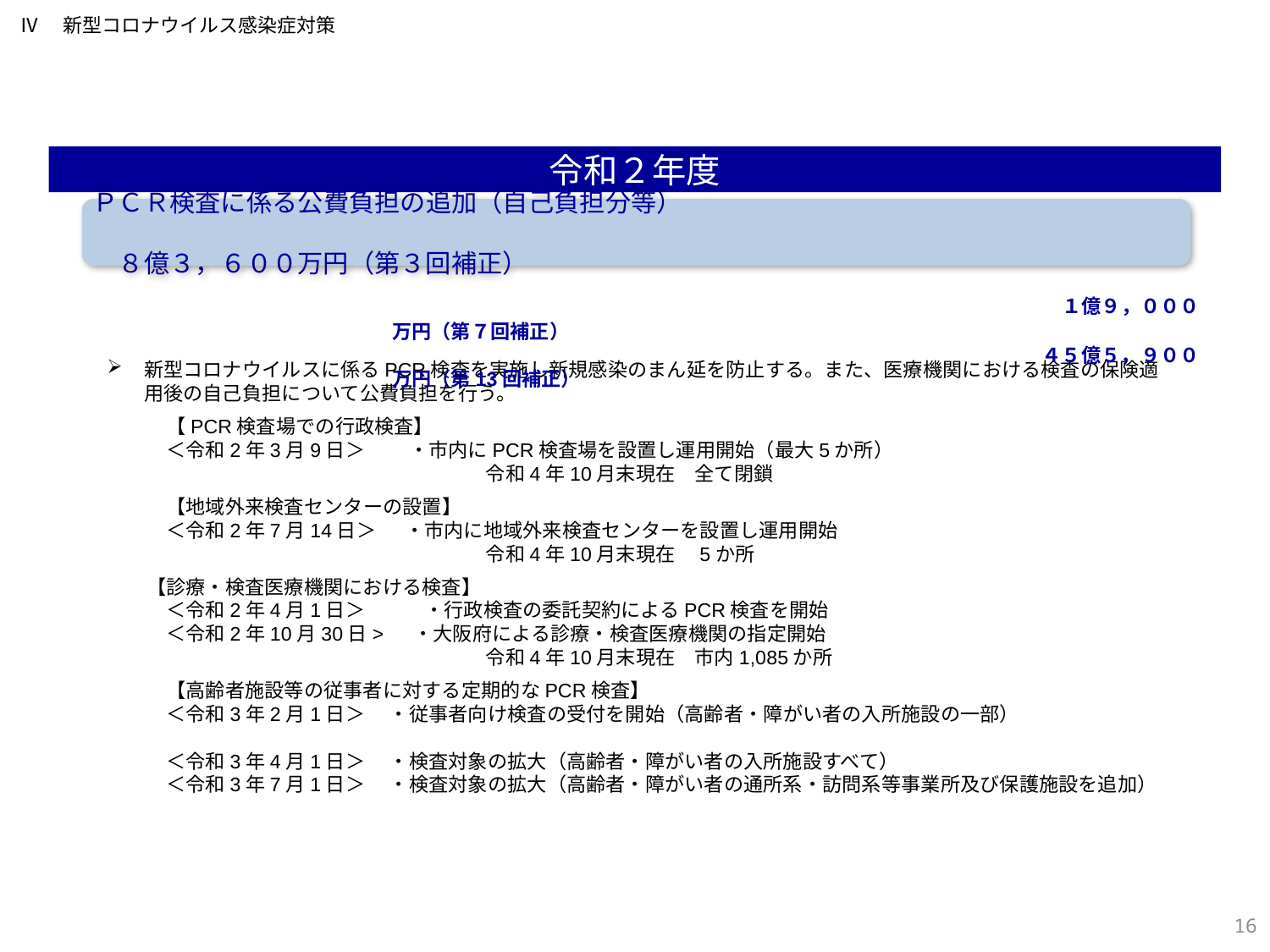

Ⅳ　新型コロナウイルス感染症対策
令和２年度
ＰＣＲ検査に係る公費負担の追加（自己負担分等）
　　　　　　　　　　　　　　　　　　　　　　　　　　　　　　　　　　　　　　　　　　　８億３，６００万円（第３回補正）
　　　　　　　　　　　　　　　　　　　　　　　　１億９，０００万円（第７回補正）
　　　　　　　　　　　　　　　　　　　　　　　　　　　　　　　　　４５億５，９００万円（第13回補正）

新型コロナウイルスに係るPCR検査を実施し新規感染のまん延を防止する。また、医療機関における検査の保険適用後の自己負担について公費負担を行う。

　　　【PCR検査場での行政検査】
　　　＜令和2年3月9日＞　　 ・市内にPCR検査場を設置し運用開始（最大5か所）
　　　　　　　　　　　　　　　　　　　 令和4年10月末現在　全て閉鎖

　　　【地域外来検査センターの設置】
　　　＜令和2年7月14日＞　  ・市内に地域外来検査センターを設置し運用開始
　　　　　　　　　　　　　　　　　　　 令和4年10月末現在　5か所

　　【診療・検査医療機関における検査】
　　　＜令和2年4月1日＞　　　・行政検査の委託契約によるPCR検査を開始
　　　＜令和2年10月30日> 　・大阪府による診療・検査医療機関の指定開始
　　　　　　　　　　　　　　　　　　　 令和4年10月末現在　市内1,085か所

　　　【高齢者施設等の従事者に対する定期的なPCR検査】
　　　＜令和3年2月1日＞　 ・従事者向け検査の受付を開始（高齢者・障がい者の入所施設の一部）
　　　＜令和3年4月1日＞　 ・検査対象の拡大（高齢者・障がい者の入所施設すべて）
　　　＜令和3年7月1日＞　 ・検査対象の拡大（高齢者・障がい者の通所系・訪問系等事業所及び保護施設を追加）
16